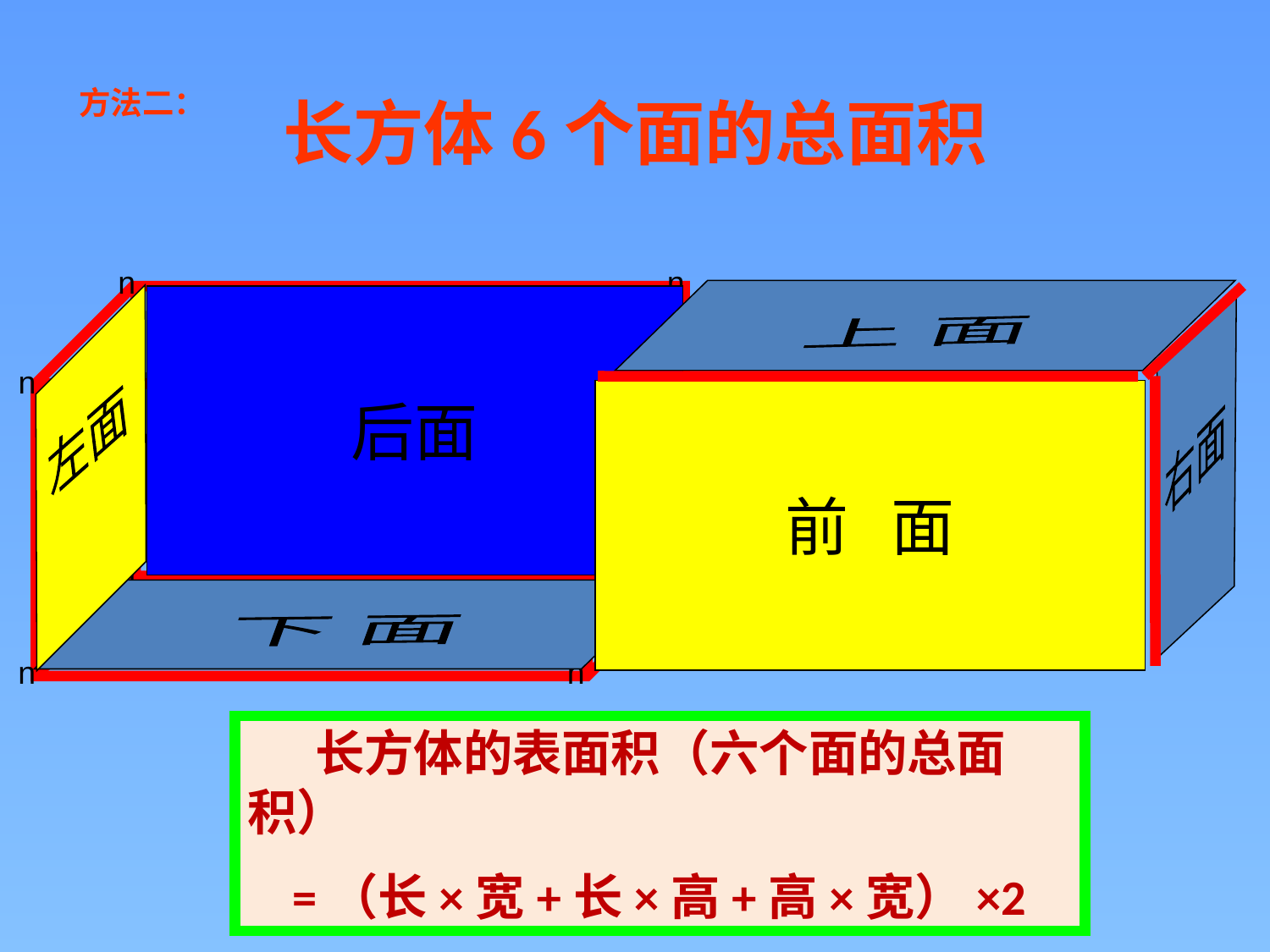

# 长方体6个面的总面积
方法二：
n
n

n
n
n
n

n
n
后面

左面
下 面

上 面

右面
前   面

     长方体的表面积（六个面的总面积）
    =（长×宽+长×高+高×宽）×2